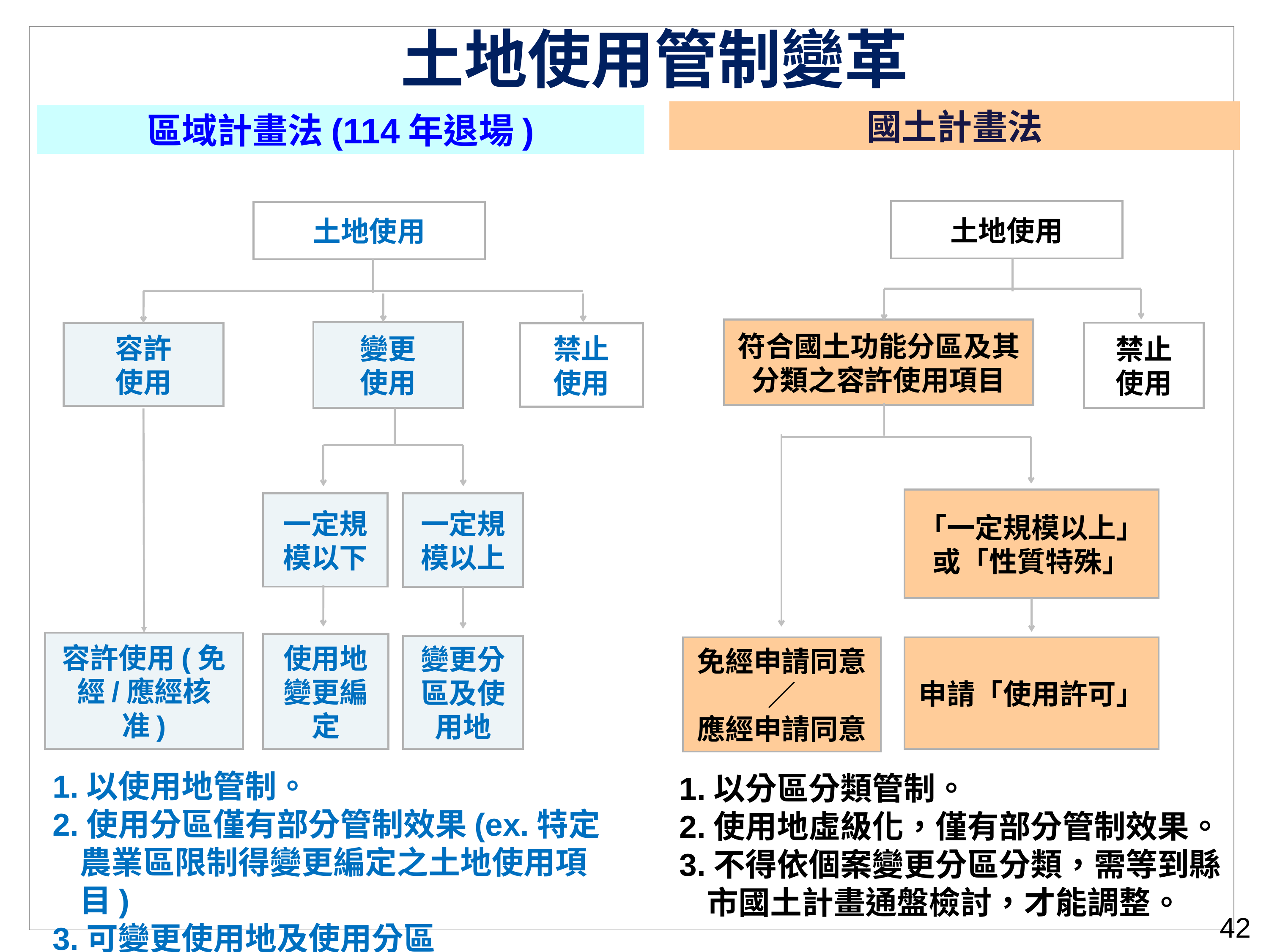

土地使用管制變革
國土計畫法
區域計畫法(114年退場)
土地使用
符合國土功能分區及其分類之容許使用項目
禁止
使用
「一定規模以上」或「性質特殊」
免經申請同意／
應經申請同意
申請「使用許可」
土地使用
變更
使用
容許
使用
禁止
使用
一定規模以上
一定規模以下
容許使用(免經/應經核准)
使用地變更編定
變更分區及使用地
1.以使用地管制。
2.使用分區僅有部分管制效果(ex.特定農業區限制得變更編定之土地使用項目)
3.可變更使用地及使用分區
1.以分區分類管制。
2.使用地虛級化，僅有部分管制效果。
3.不得依個案變更分區分類，需等到縣市國土計畫通盤檢討，才能調整。
42